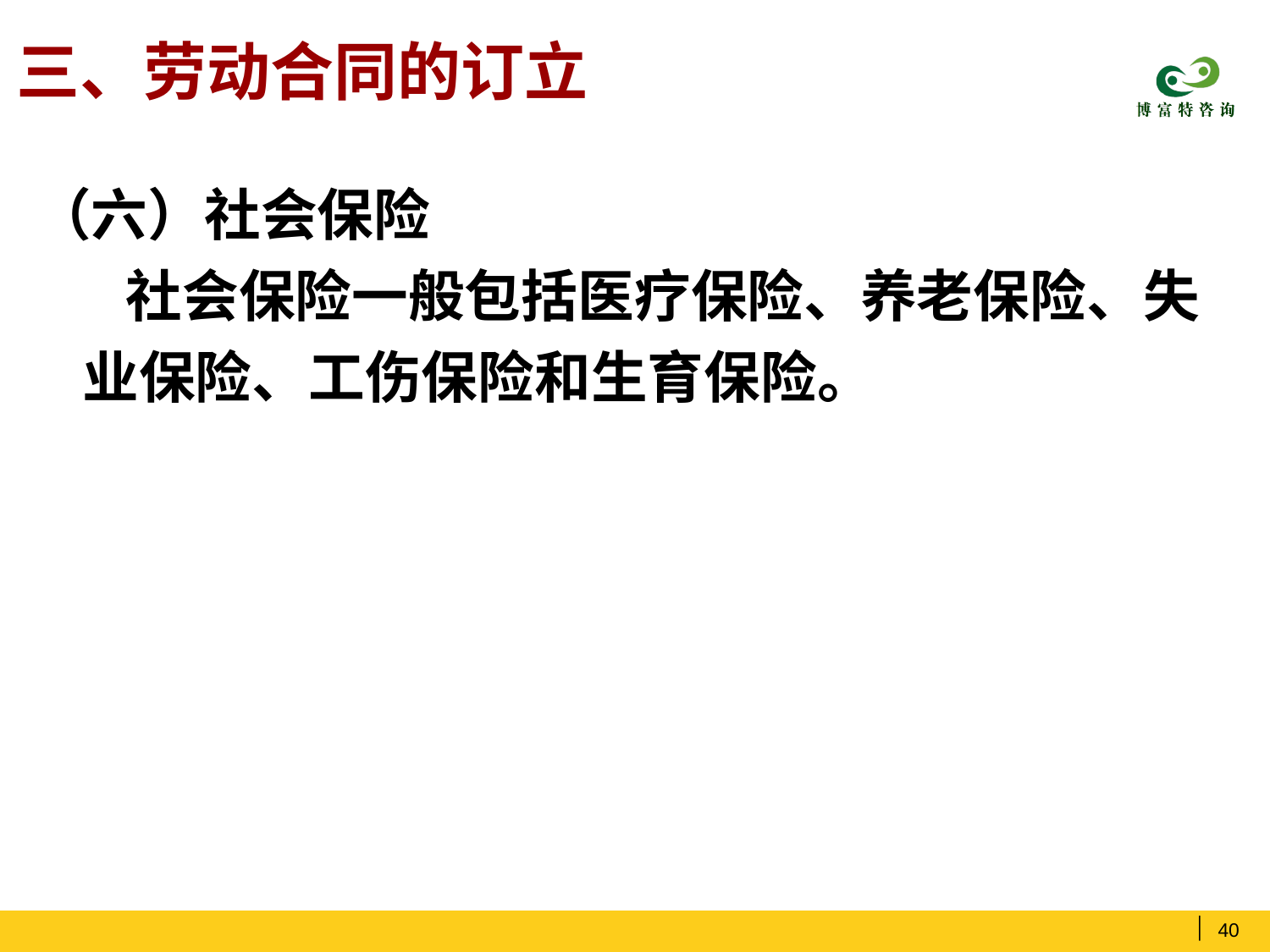

# 三、劳动合同的订立
（六）社会保险
      社会保险一般包括医疗保险、养老保险、失业保险、工伤保险和生育保险。